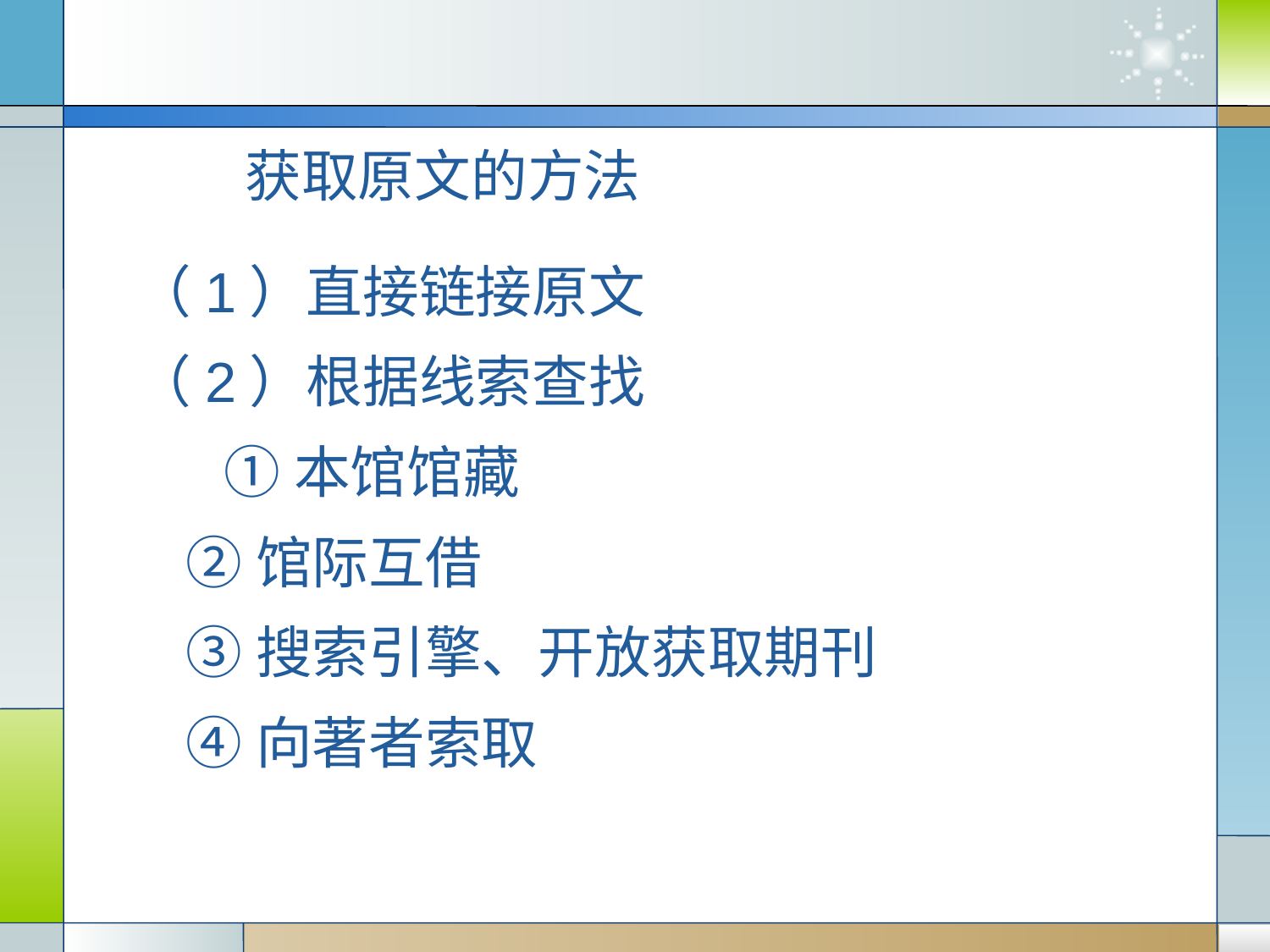

获取原文的方法
（1）直接链接原文
（2）根据线索查找
       ①本馆馆藏
    ②馆际互借
    ③搜索引擎、开放获取期刊
    ④向著者索取